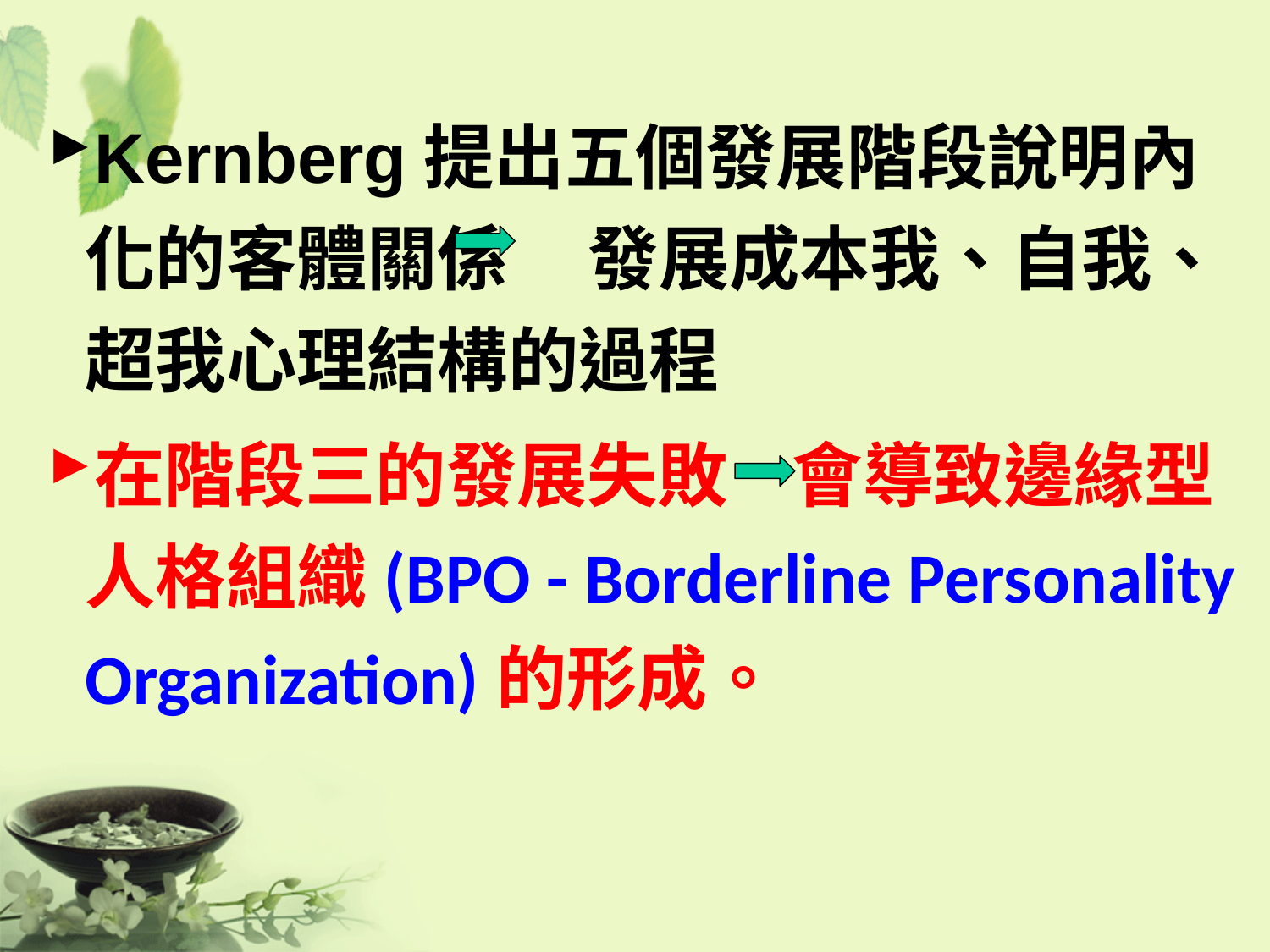

Kernberg提出五個發展階段說明內化的客體關係     發展成本我、自我、超我心理結構的過程
在階段三的發展失敗    會導致邊緣型人格組織(BPO - Borderline Personality Organization)的形成。